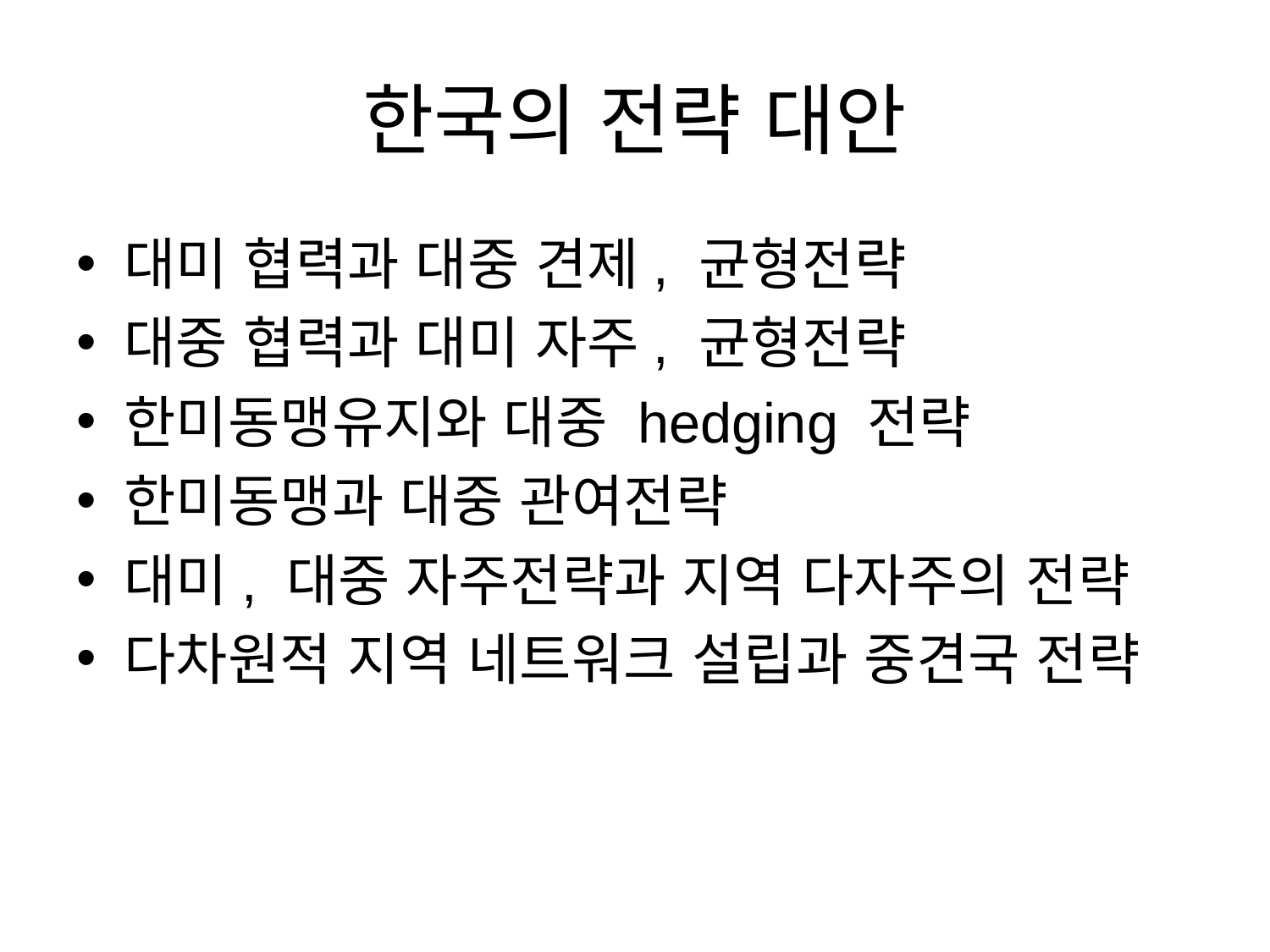

# 한국의 전략 대안
대미 협력과 대중 견제, 균형전략
대중 협력과 대미 자주, 균형전략
한미동맹유지와 대중 hedging 전략
한미동맹과 대중 관여전략
대미, 대중 자주전략과 지역 다자주의 전략
다차원적 지역 네트워크 설립과 중견국 전략